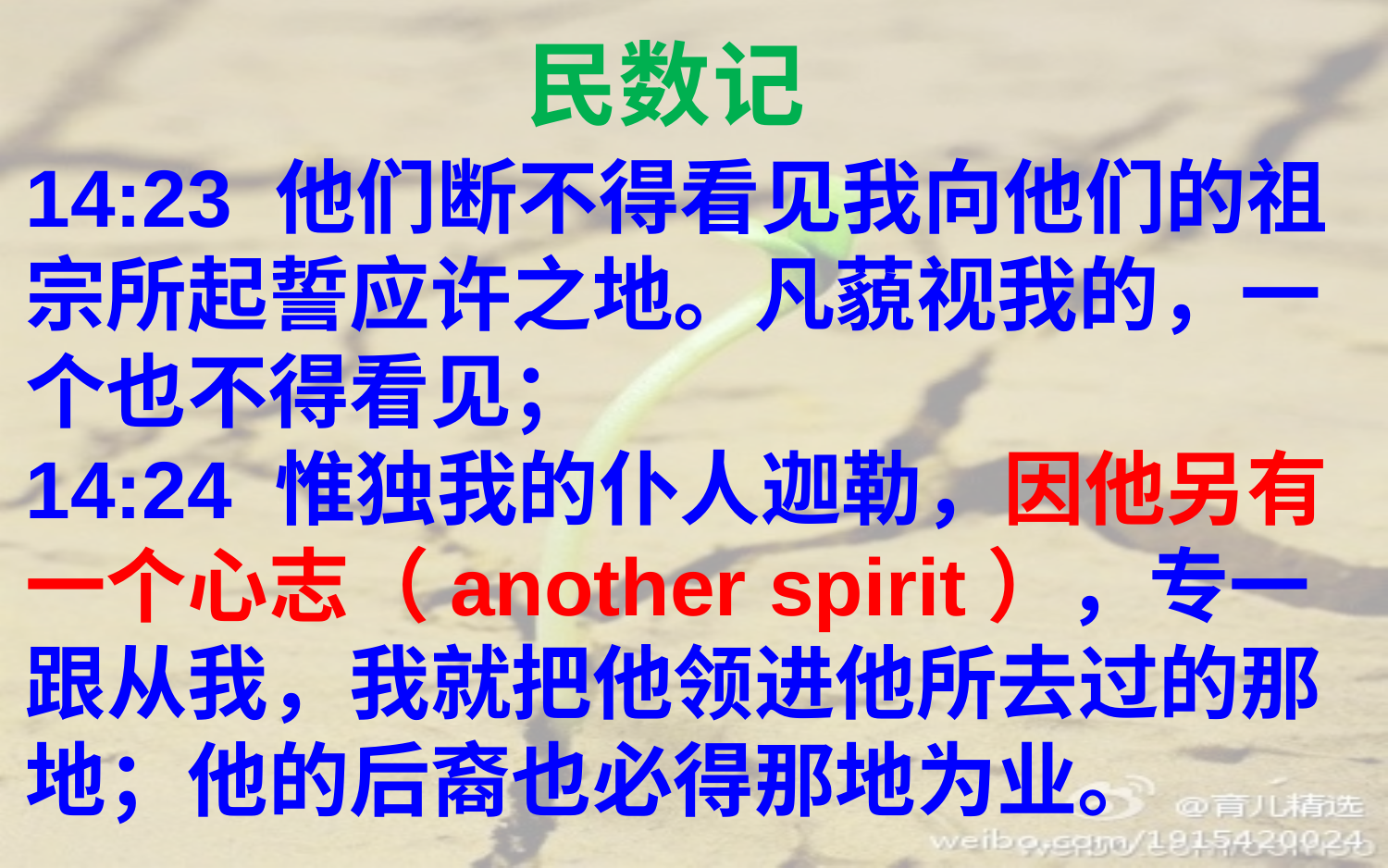

民数记
14:23 他们断不得看见我向他们的祖宗所起誓应许之地。凡藐视我的，一个也不得看见；
14:24 惟独我的仆人迦勒，因他另有一个心志（another spirit），专一跟从我，我就把他领进他所去过的那地；他的后裔也必得那地为业。